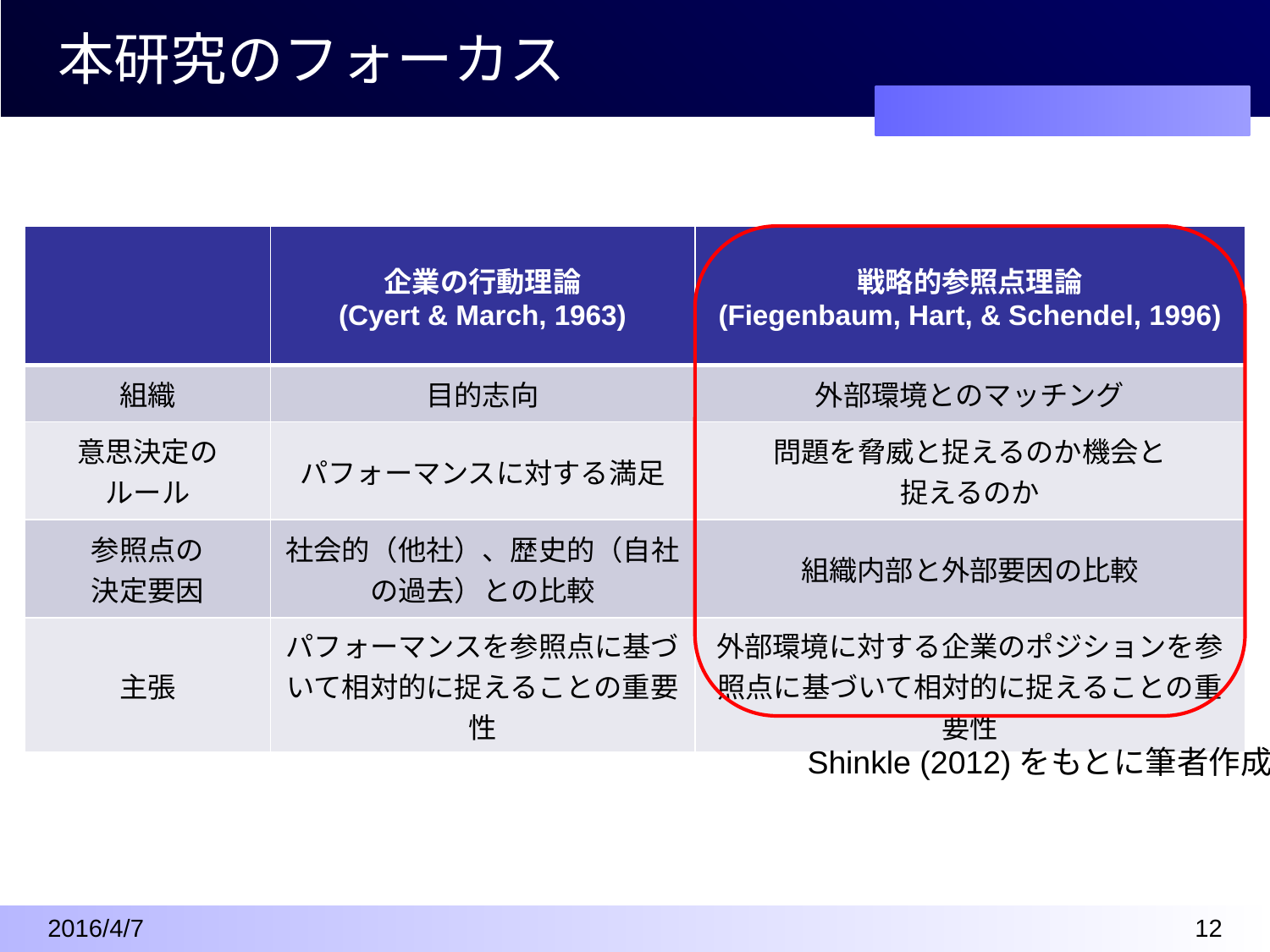

# 本研究のフォーカス
|  | 企業の行動理論 (Cyert & March, 1963) | 戦略的参照点理論 (Fiegenbaum, Hart, & Schendel, 1996) |
| --- | --- | --- |
| 組織 | 目的志向 | 外部環境とのマッチング |
| 意思決定の ルール | パフォーマンスに対する満足 | 問題を脅威と捉えるのか機会と 捉えるのか |
| 参照点の 決定要因 | 社会的（他社）、歴史的（自社の過去）との比較 | 組織内部と外部要因の比較 |
| 主張 | パフォーマンスを参照点に基づいて相対的に捉えることの重要性 | 外部環境に対する企業のポジションを参照点に基づいて相対的に捉えることの重要性 |

Shinkle (2012)をもとに筆者作成
2016/4/7
12